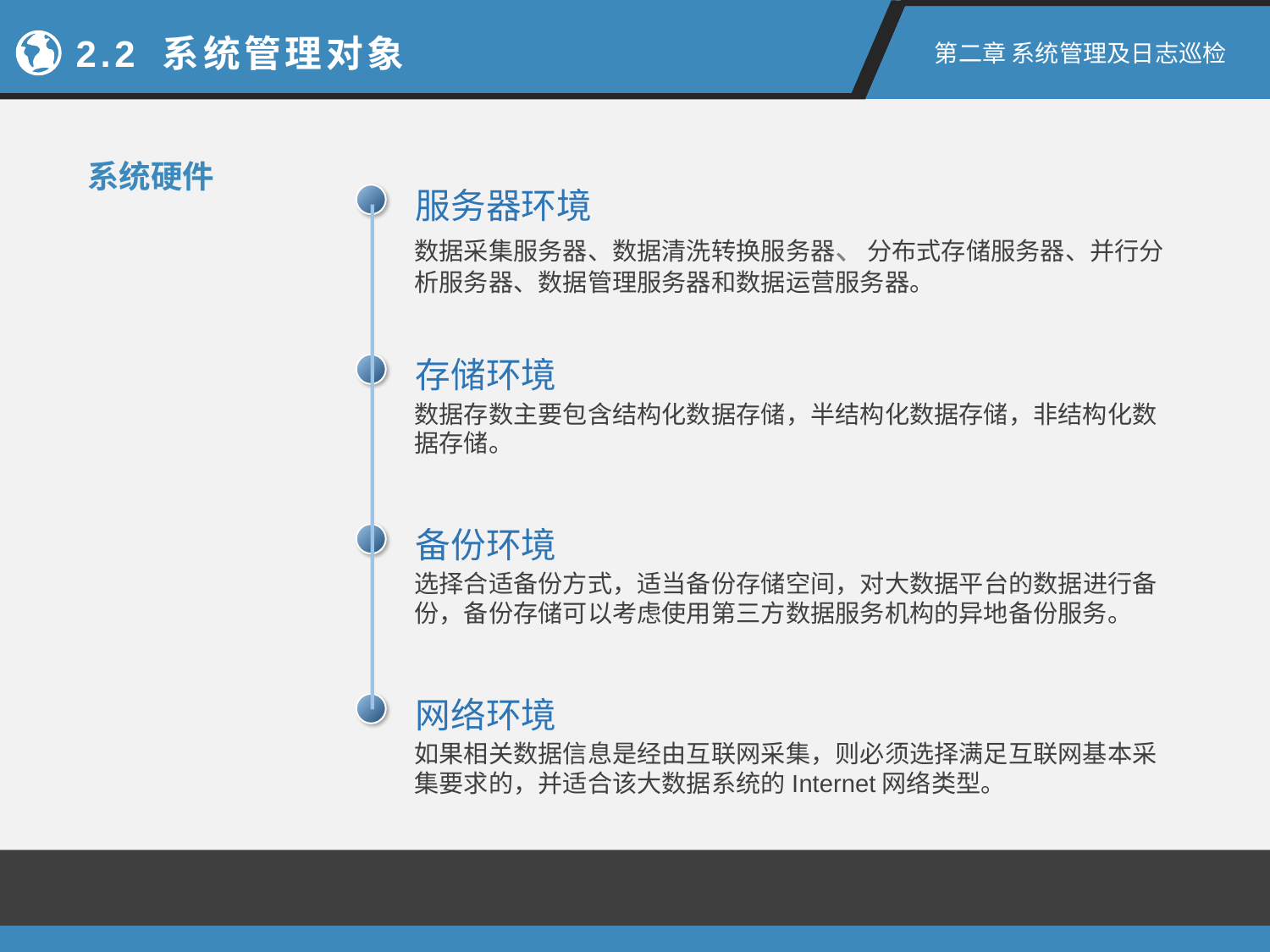

2.2 系统管理对象

第二章 系统管理及日志巡检
系统硬件
服务器环境

数据采集服务器、数据清洗转换服务器、分布式存储服务器、并行分析服务器、数据管理服务器和数据运营服务器。

存储环境

数据存数主要包含结构化数据存储，半结构化数据存储，非结构化数据存储。
备份环境

选择合适备份方式，适当备份存储空间，对大数据平台的数据进行备份，备份存储可以考虑使用第三方数据服务机构的异地备份服务。
网络环境

如果相关数据信息是经由互联网采集，则必须选择满足互联网基本采集要求的，并适合该大数据系统的Internet网络类型。